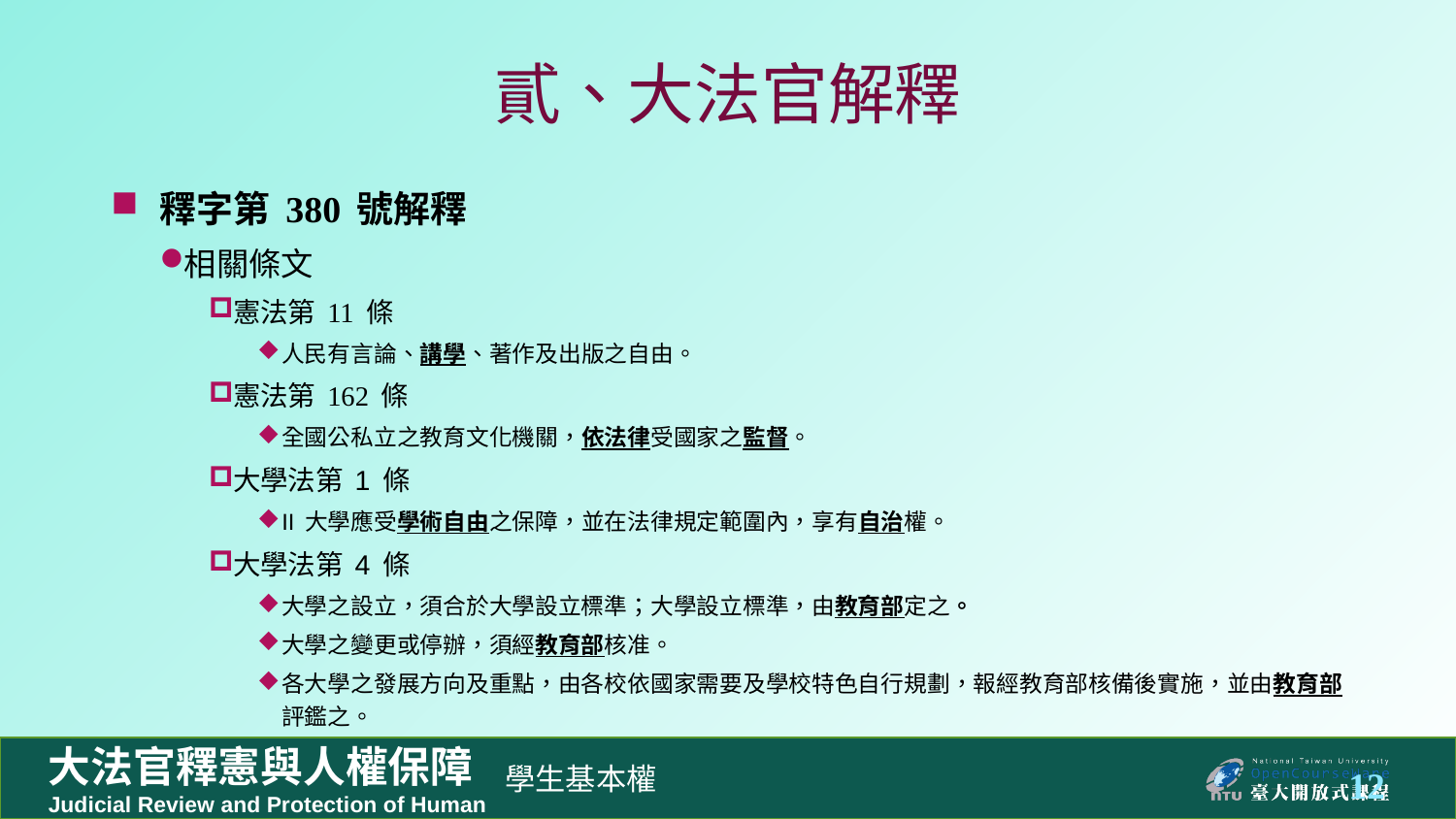

# 貳、大法官解釋
釋字第 380 號解釋
相關條文
憲法第 11 條
人民有言論、講學、著作及出版之自由。
憲法第 162 條
全國公私立之教育文化機關，依法律受國家之監督。
大學法第 1 條
II 大學應受學術自由之保障，並在法律規定範圍內，享有自治權。
大學法第 4 條
大學之設立，須合於大學設立標準；大學設立標準，由教育部定之。
大學之變更或停辦，須經教育部核准。
各大學之發展方向及重點，由各校依國家需要及學校特色自行規劃，報經教育部核備後實施，並由教育部評鑑之。